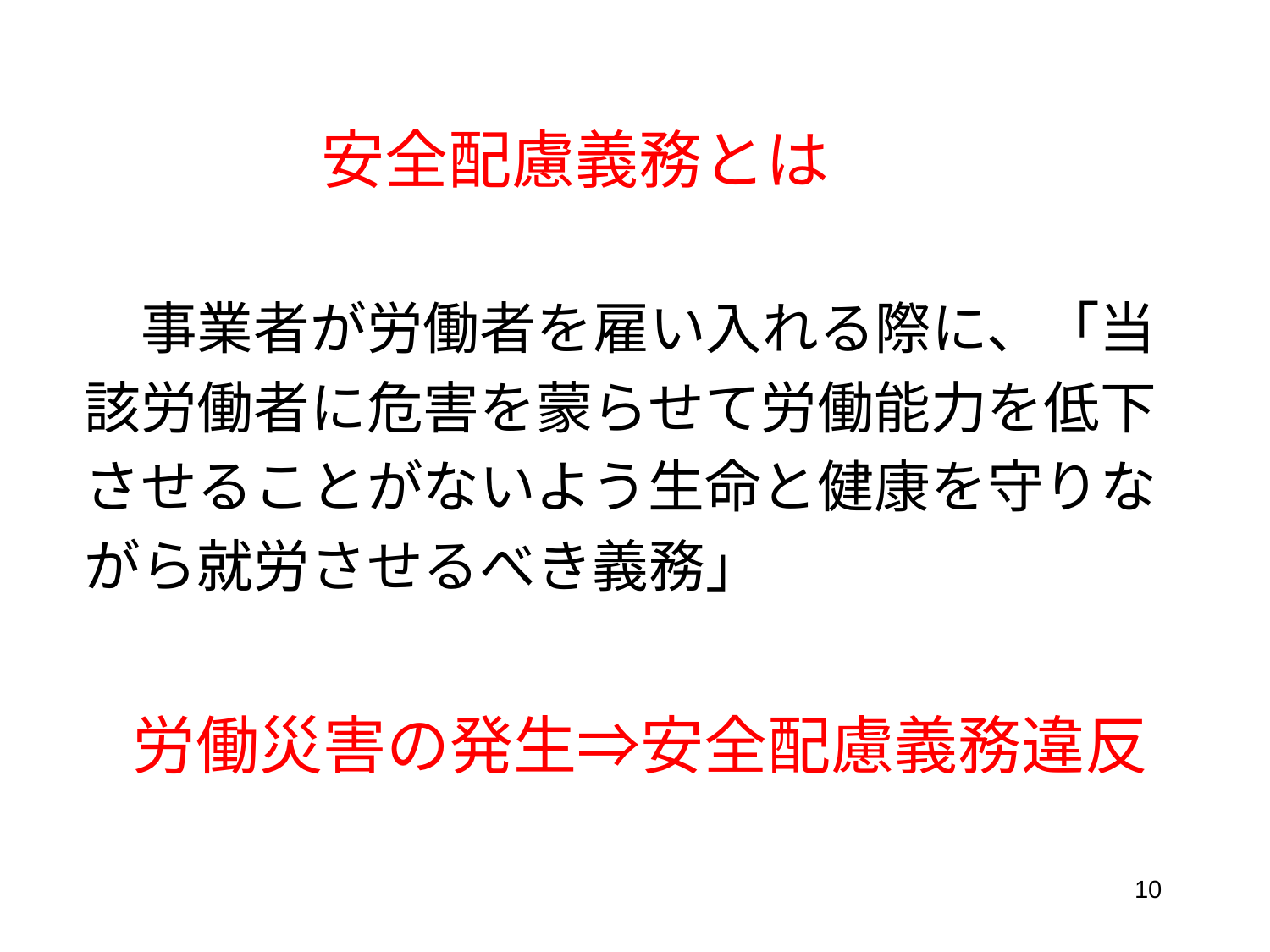

# 安全配慮義務とは
　事業者が労働者を雇い入れる際に、「当
該労働者に危害を蒙らせて労働能力を低下
させることがないよう生命と健康を守りな
がら就労させるべき義務」
労働災害の発生⇒安全配慮義務違反
10